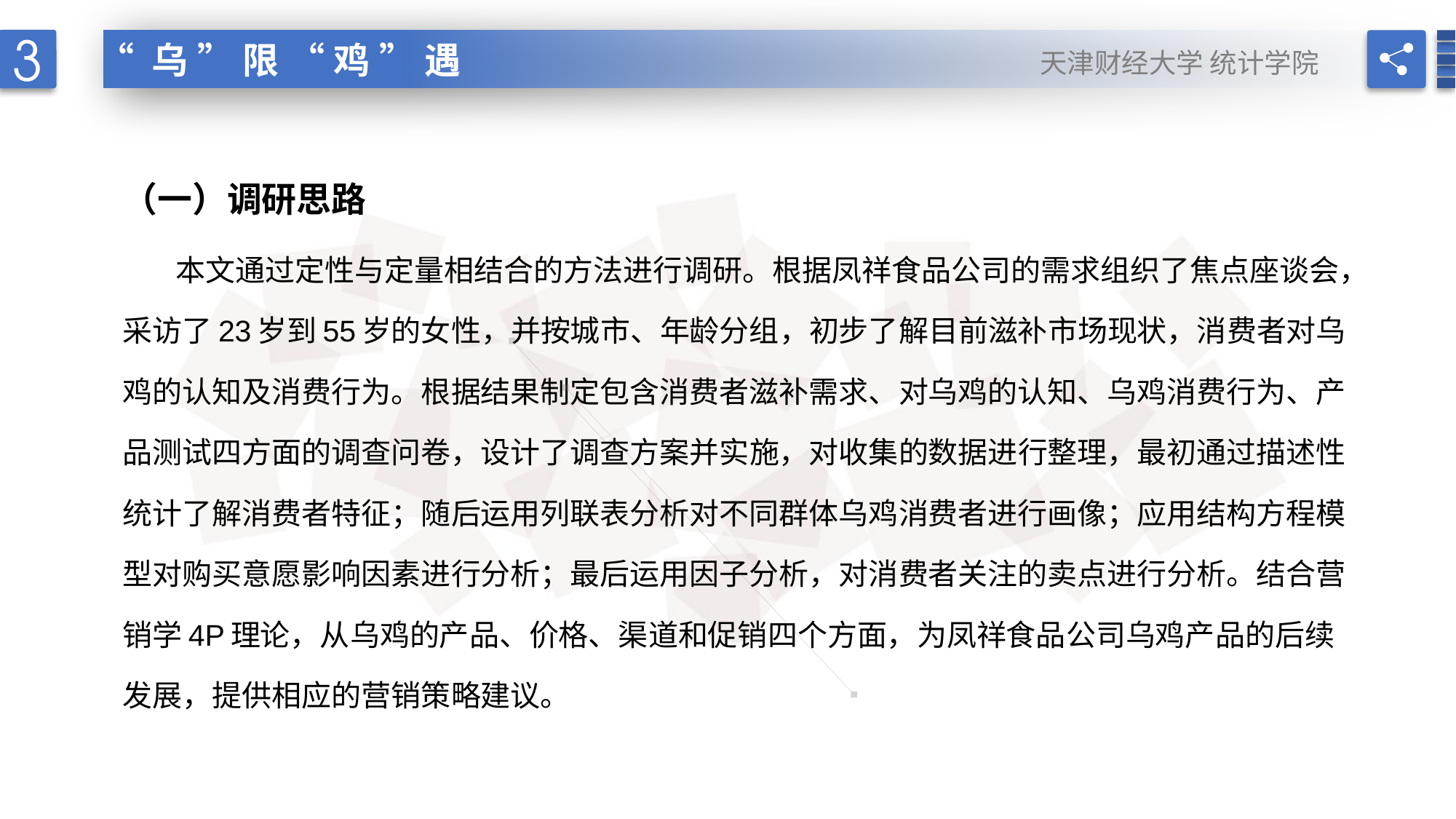

3

天津财经大学 统计学院

“乌”限“鸡”遇
（一）调研思路
       本文通过定性与定量相结合的方法进行调研。根据凤祥食品公司的需求组织了焦点座谈会，采访了23岁到55岁的女性，并按城市、年龄分组，初步了解目前滋补市场现状，消费者对乌鸡的认知及消费行为。根据结果制定包含消费者滋补需求、对乌鸡的认知、乌鸡消费行为、产品测试四方面的调查问卷，设计了调查方案并实施，对收集的数据进行整理，最初通过描述性统计了解消费者特征；随后运用列联表分析对不同群体乌鸡消费者进行画像；应用结构方程模型对购买意愿影响因素进行分析；最后运用因子分析，对消费者关注的卖点进行分析。结合营销学4P理论，从乌鸡的产品、价格、渠道和促销四个方面，为凤祥食品公司乌鸡产品的后续发展，提供相应的营销策略建议。